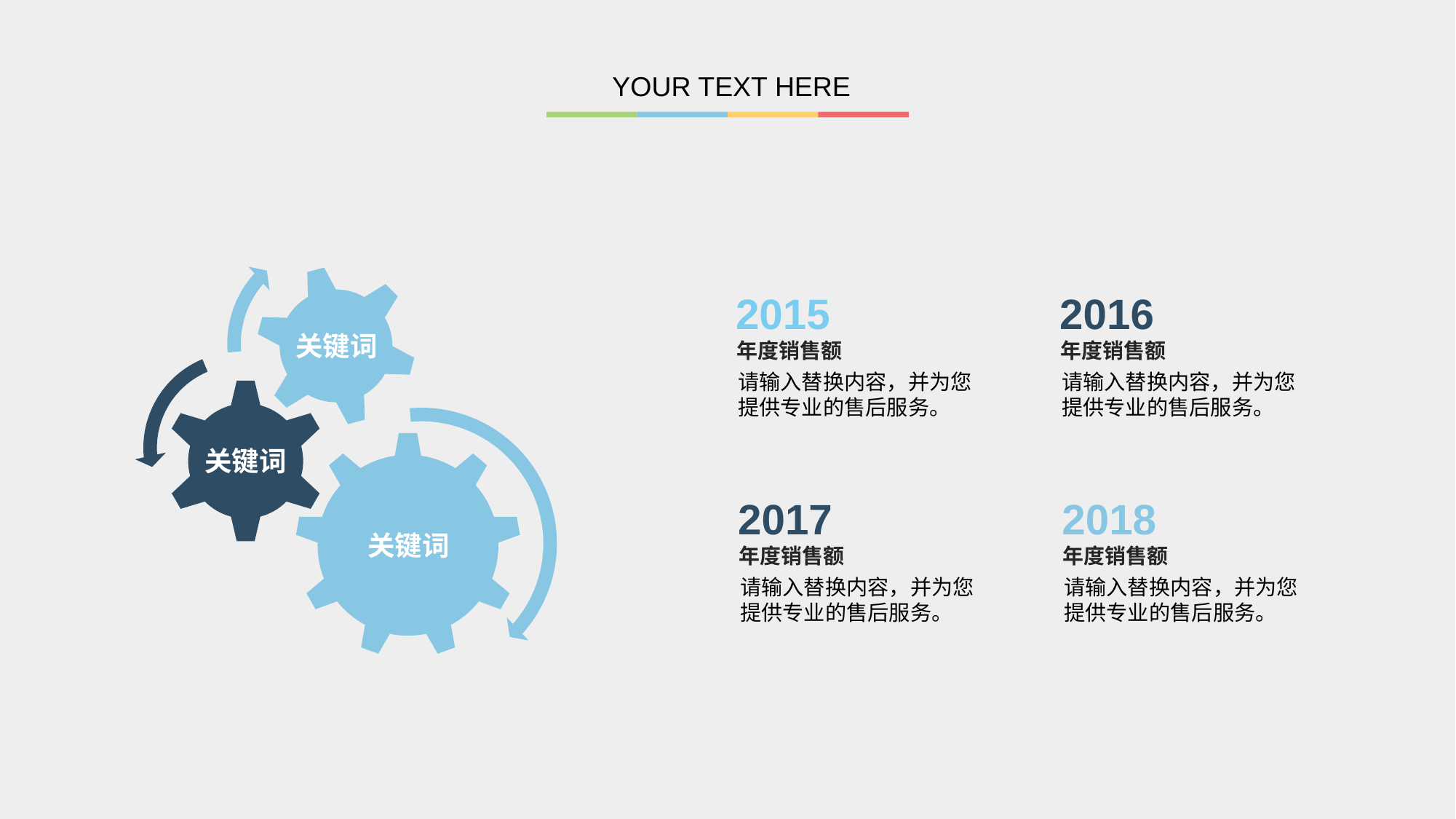

YOUR TEXT HERE

关键词
2015
年度销售额
请输入替换内容，并为您提供专业的售后服务。
2016
年度销售额
请输入替换内容，并为您提供专业的售后服务。

关键词

关键词
2017
年度销售额
请输入替换内容，并为您提供专业的售后服务。
2018
年度销售额
请输入替换内容，并为您提供专业的售后服务。